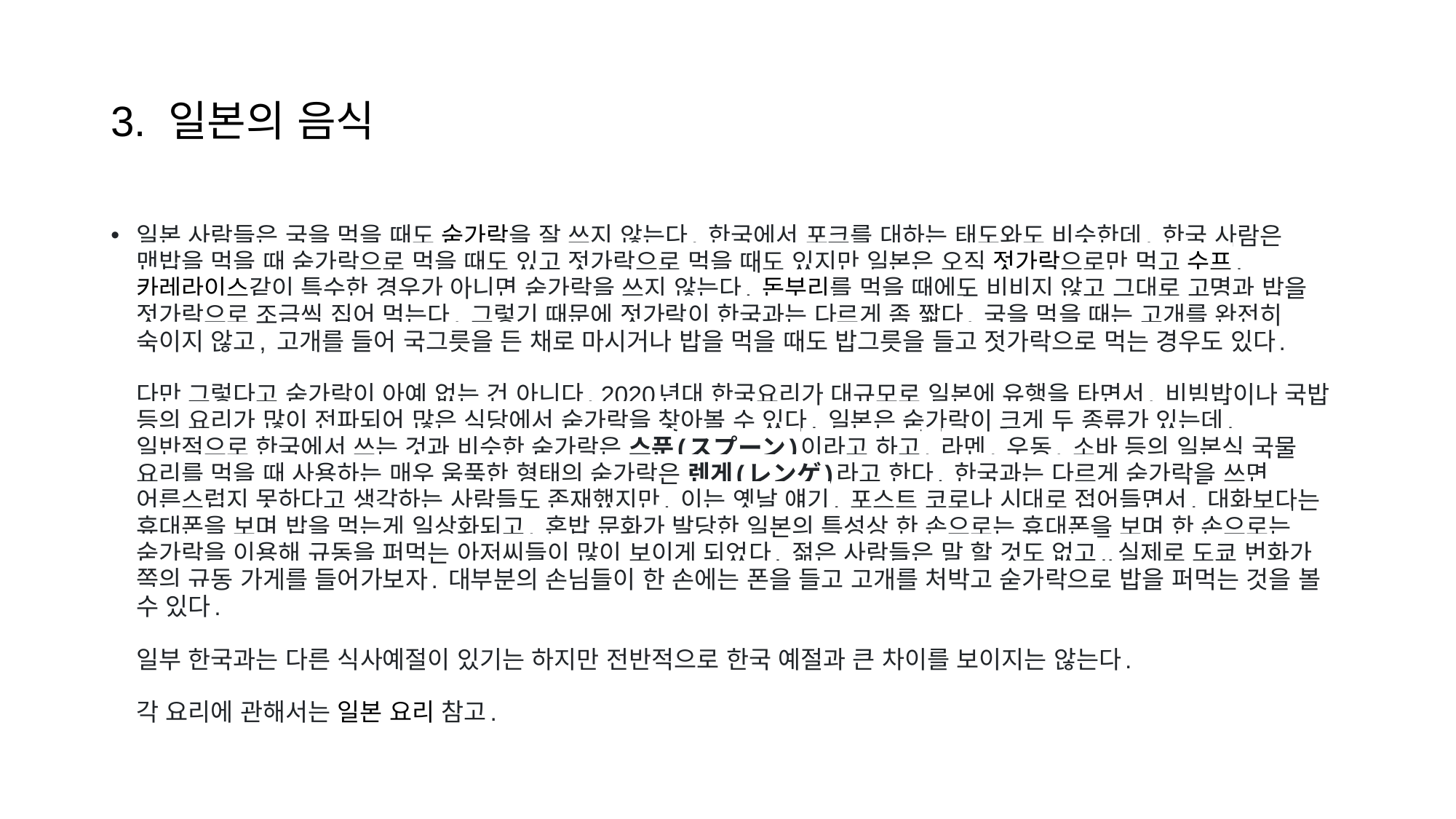

# 3. 일본의 음식
일본 사람들은 국을 먹을 때도 숟가락을 잘 쓰지 않는다. 한국에서 포크를 대하는 태도와도 비슷한데, 한국 사람은 맨밥을 먹을 때 숟가락으로 먹을 때도 있고 젓가락으로 먹을 때도 있지만 일본은 오직 젓가락으로만 먹고 수프, 카레라이스같이 특수한 경우가 아니면 숟가락을 쓰지 않는다. 돈부리를 먹을 때에도 비비지 않고 그대로 고명과 밥을 젓가락으로 조금씩 집어 먹는다. 그렇기 때문에 젓가락이 한국과는 다르게 좀 짧다. 국을 먹을 때는 고개를 완전히 숙이지 않고, 고개를 들어 국그릇을 든 채로 마시거나 밥을 먹을 때도 밥그릇을 들고 젓가락으로 먹는 경우도 있다.
다만 그렇다고 숟가락이 아예 없는 건 아니다. 2020년대 한국요리가 대규모로 일본에 유행을 타면서, 비빔밥이나 국밥 등의 요리가 많이 전파되어 많은 식당에서 숟가락을 찾아볼 수 있다. 일본은 숟가락이 크게 두 종류가 있는데, 일반적으로 한국에서 쓰는 것과 비슷한 숟가락은 스푼(スプーン)이라고 하고, 라멘, 우동, 소바 등의 일본식 국물 요리를 먹을 때 사용하는 매우 움푹한 형태의 숟가락은 렌게(レンゲ)라고 한다. 한국과는 다르게 숟가락을 쓰면 어른스럽지 못하다고 생각하는 사람들도 존재했지만, 이는 옛날 얘기. 포스트 코로나 시대로 접어들면서, 대화보다는 휴대폰을 보며 밥을 먹는게 일상화되고, 혼밥 문화가 발당한 일본의 특성상 한 손으로는 휴대폰을 보며 한 손으로는 숟가락을 이용해 규동을 퍼먹는 아저씨들이 많이 보이게 되었다. 젊은 사람들은 말 할 것도 없고..실제로 도쿄 번화가 쪽의 규동 가게를 들어가보자. 대부분의 손님들이 한 손에는 폰을 들고 고개를 처박고 숟가락으로 밥을 퍼먹는 것을 볼 수 있다.
일부 한국과는 다른 식사예절이 있기는 하지만 전반적으로 한국 예절과 큰 차이를 보이지는 않는다.
각 요리에 관해서는 일본 요리 참고.